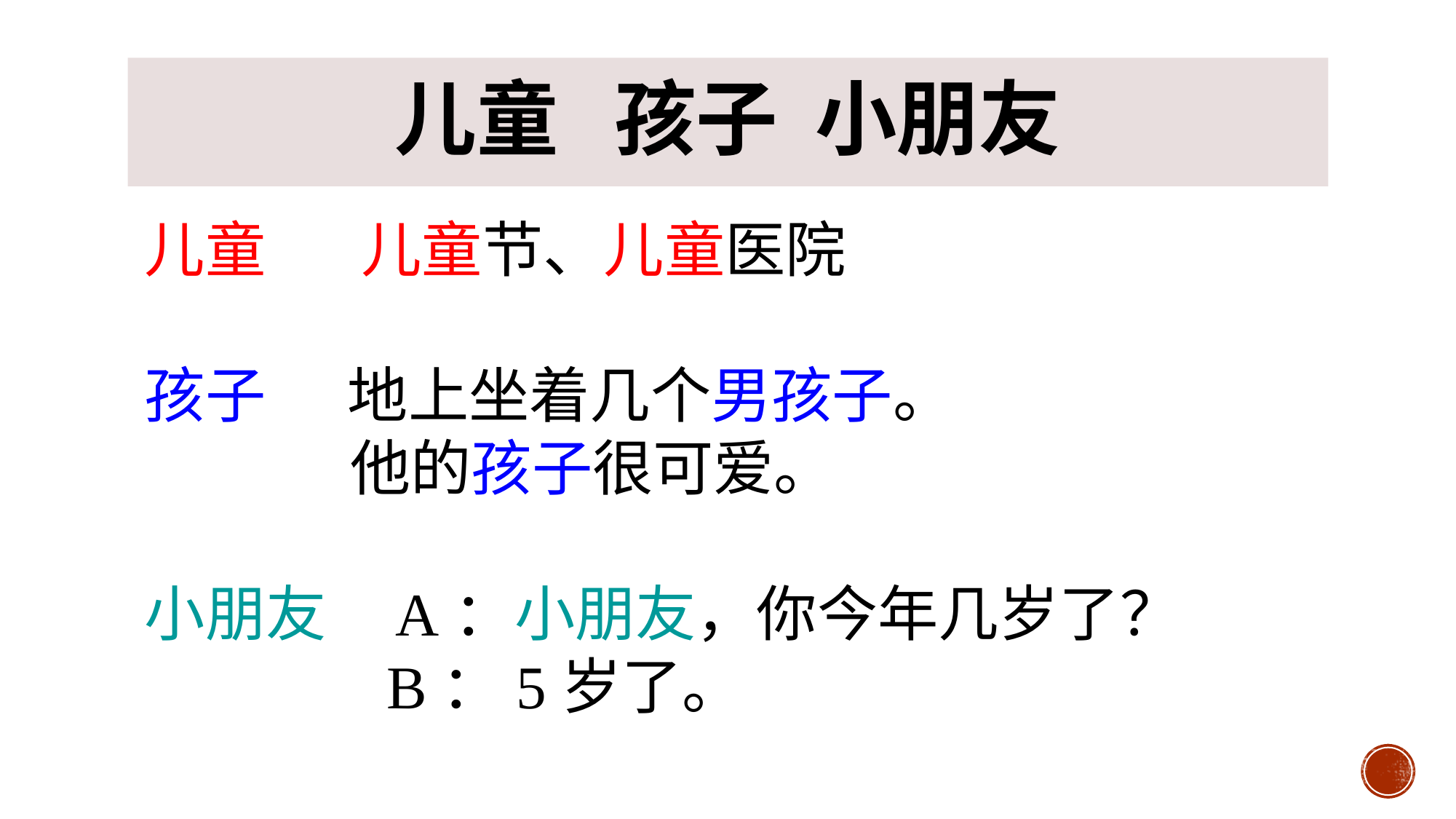

# 儿童   孩子  小朋友
儿童       儿童节、儿童医院

孩子      地上坐着几个男孩子。
              他的孩子很可爱。

小朋友    A：小朋友，你今年几岁了？
                B：5岁了。